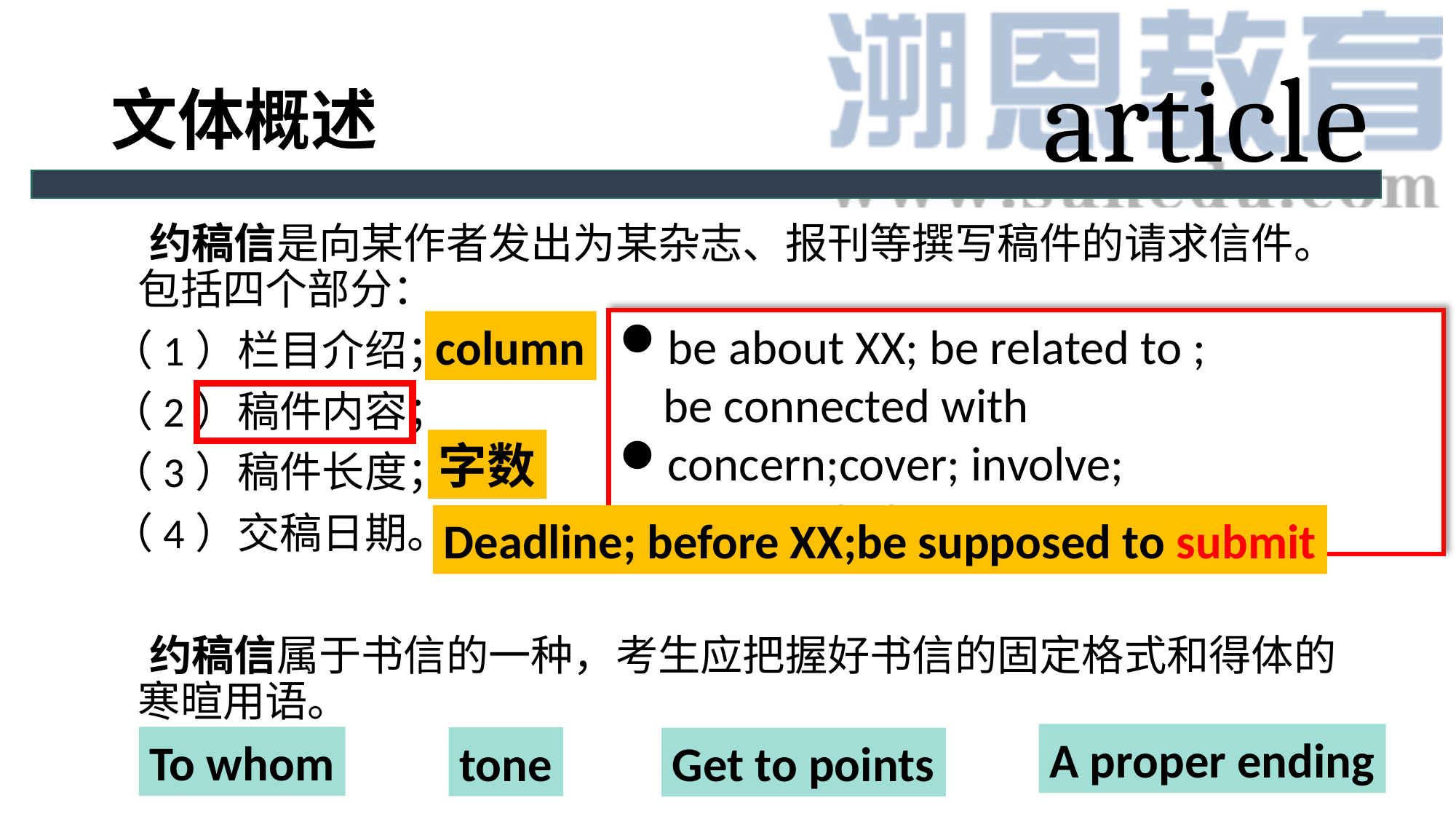

article
# 文体概述

   约稿信是向某作者发出为某杂志、报刊等撰写稿件的请求信件。包括四个部分：
（1）栏目介绍；
（2）稿件内容；
（3）稿件长度；
（4）交稿日期。

   约稿信属于书信的一种，考生应把握好书信的固定格式和得体的寒暄用语。
be about XX; be related to ;
    be connected with
concern;cover; involve; contain;include
column

字数
Deadline; before XX;be supposed to submit
A proper ending
To whom
tone
Get to points